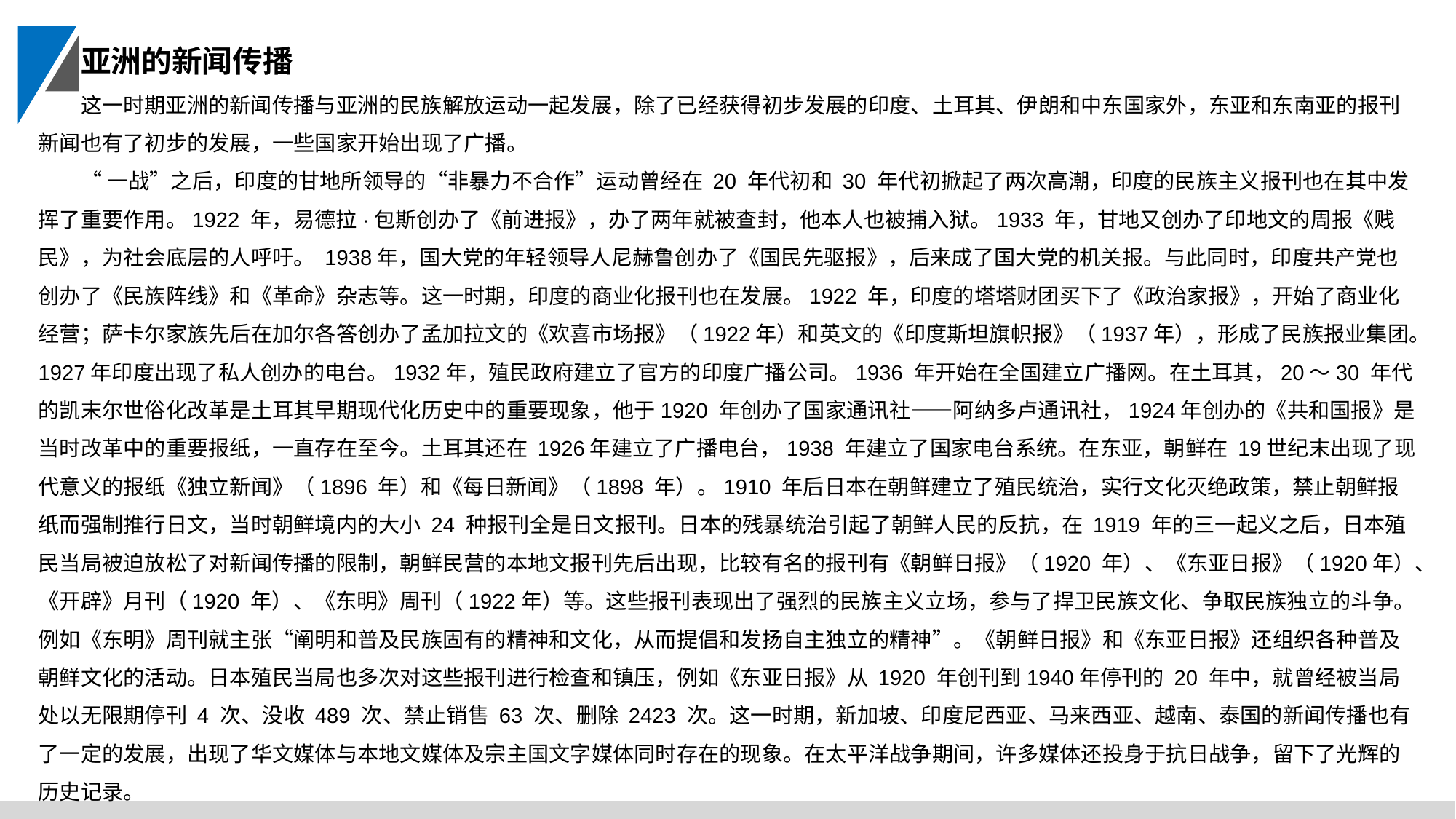

亚洲的新闻传播
这一时期亚洲的新闻传播与亚洲的民族解放运动一起发展，除了已经获得初步发展的印度、土耳其、伊朗和中东国家外，东亚和东南亚的报刊新闻也有了初步的发展，一些国家开始出现了广播。
“一战”之后，印度的甘地所领导的“非暴力不合作”运动曾经在 20 年代初和 30 年代初掀起了两次高潮，印度的民族主义报刊也在其中发挥了重要作用。1922 年，易德拉·包斯创办了《前进报》，办了两年就被查封，他本人也被捕入狱。1933 年，甘地又创办了印地文的周报《贱民》，为社会底层的人呼吁。 1938年，国大党的年轻领导人尼赫鲁创办了《国民先驱报》，后来成了国大党的机关报。与此同时，印度共产党也创办了《民族阵线》和《革命》杂志等。这一时期，印度的商业化报刊也在发展。1922 年，印度的塔塔财团买下了《政治家报》，开始了商业化经营；萨卡尔家族先后在加尔各答创办了孟加拉文的《欢喜市场报》（1922年）和英文的《印度斯坦旗帜报》（1937年），形成了民族报业集团。1927年印度出现了私人创办的电台。1932年，殖民政府建立了官方的印度广播公司。1936 年开始在全国建立广播网。在土耳其，20～30 年代的凯末尔世俗化改革是土耳其早期现代化历史中的重要现象，他于1920 年创办了国家通讯社——阿纳多卢通讯社，1924年创办的《共和国报》是当时改革中的重要报纸，一直存在至今。土耳其还在 1926年建立了广播电台，1938 年建立了国家电台系统。在东亚，朝鲜在 19世纪末出现了现代意义的报纸《独立新闻》（1896 年）和《每日新闻》（1898 年）。1910 年后日本在朝鲜建立了殖民统治，实行文化灭绝政策，禁止朝鲜报纸而强制推行日文，当时朝鲜境内的大小 24 种报刊全是日文报刊。日本的残暴统治引起了朝鲜人民的反抗，在 1919 年的三一起义之后，日本殖民当局被迫放松了对新闻传播的限制，朝鲜民营的本地文报刊先后出现，比较有名的报刊有《朝鲜日报》（1920 年）、《东亚日报》（1920年）、《开辟》月刊（1920 年）、《东明》周刊（1922年）等。这些报刊表现出了强烈的民族主义立场，参与了捍卫民族文化、争取民族独立的斗争。例如《东明》周刊就主张“阐明和普及民族固有的精神和文化，从而提倡和发扬自主独立的精神”。《朝鲜日报》和《东亚日报》还组织各种普及朝鲜文化的活动。日本殖民当局也多次对这些报刊进行检查和镇压，例如《东亚日报》从 1920 年创刊到1940年停刊的 20 年中，就曾经被当局处以无限期停刊 4 次、没收 489 次、禁止销售 63 次、删除 2423 次。这一时期，新加坡、印度尼西亚、马来西亚、越南、泰国的新闻传播也有了一定的发展，出现了华文媒体与本地文媒体及宗主国文字媒体同时存在的现象。在太平洋战争期间，许多媒体还投身于抗日战争，留下了光辉的历史记录。